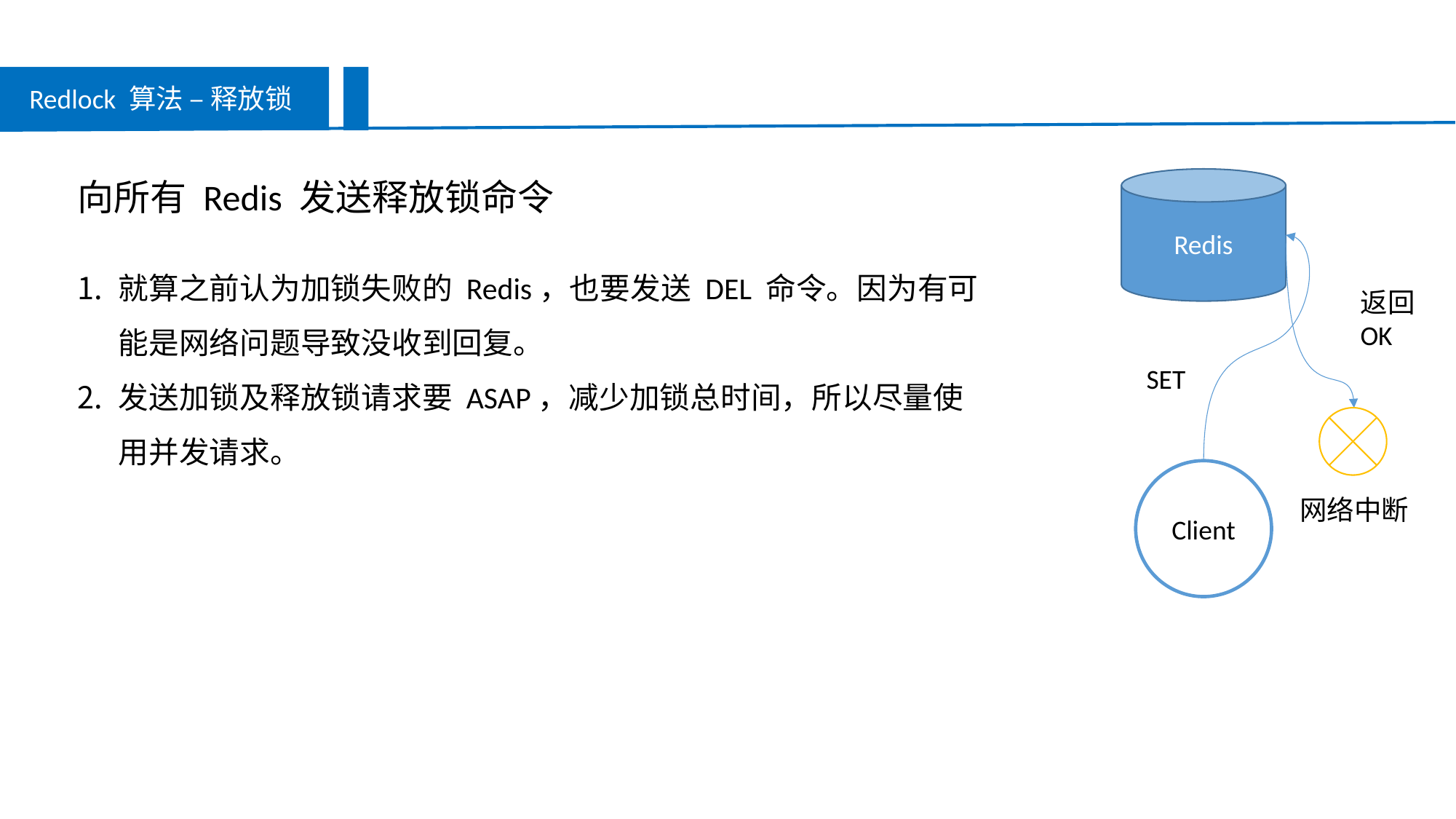

Redlock 算法 – 释放锁
向所有 Redis 发送释放锁命令

就算之前认为加锁失败的 Redis，也要发送 DEL 命令。因为有可能是网络问题导致没收到回复。
发送加锁及释放锁请求要 ASAP，减少加锁总时间，所以尽量使用并发请求。

Redis
返回OK
SET

Client
网络中断